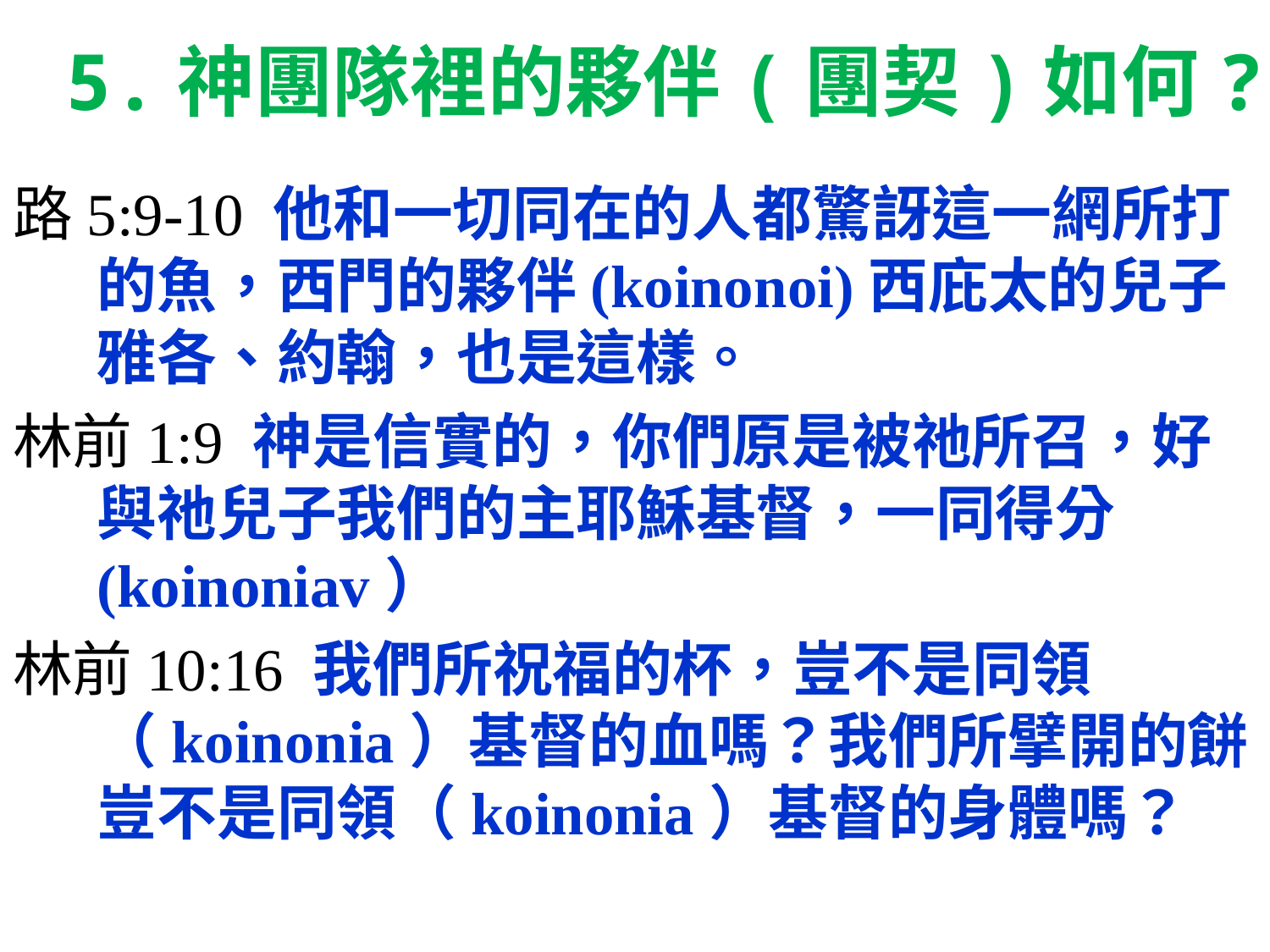

# 5.神團隊裡的夥伴(團契)如何?
路5:9-10 他和一切同在的人都驚訝這一網所打的魚，西門的夥伴(koinonoi)西庇太的兒子雅各、約翰，也是這樣。
林前1:9 神是信實的，你們原是被祂所召，好與祂兒子我們的主耶穌基督，一同得分(koinoniav）
林前10:16 我們所祝福的杯，豈不是同領（koinonia）基督的血嗎？我們所擘開的餅，豈不是同領（koinonia）基督的身體嗎？